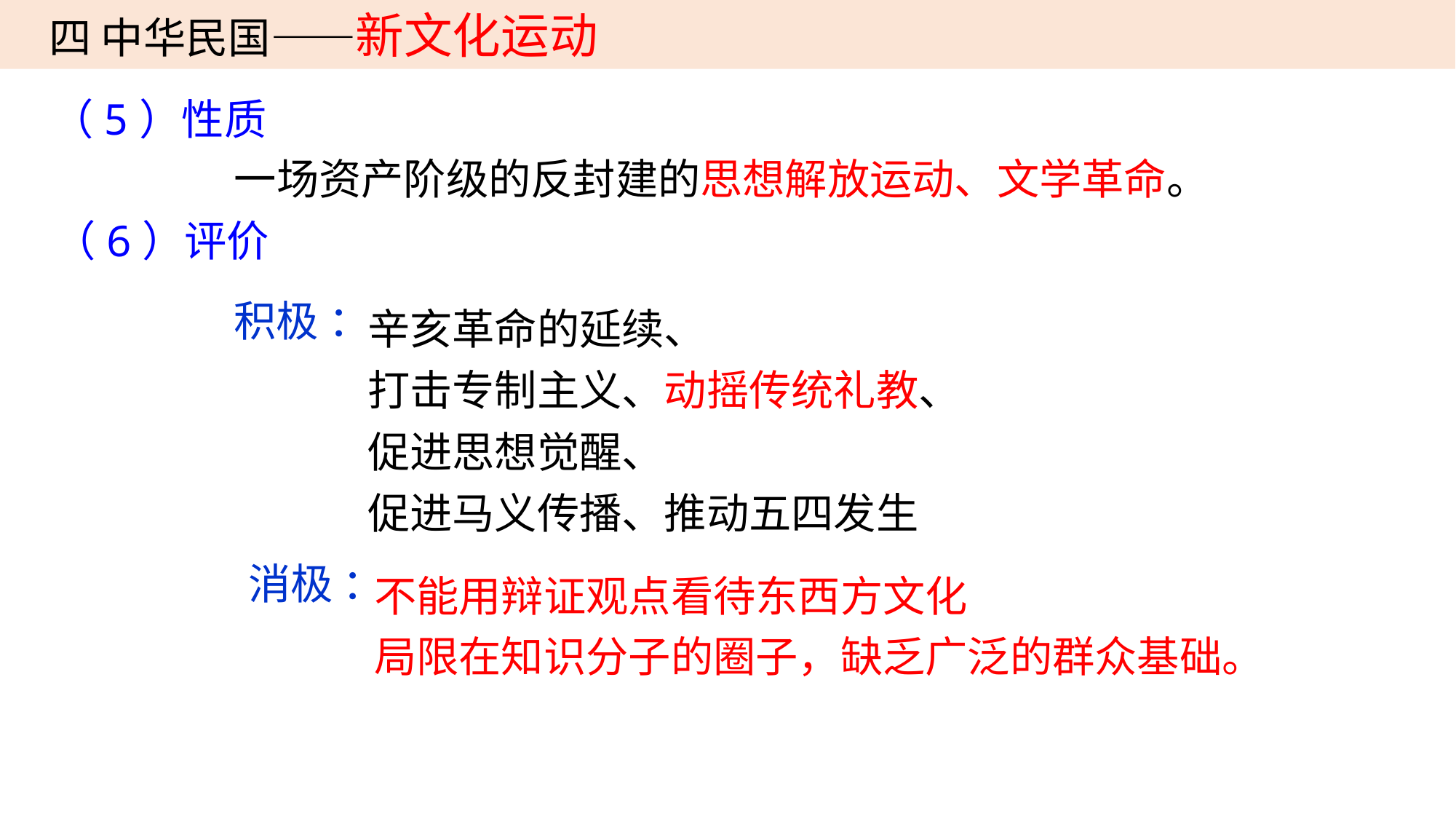

四 中华民国——新文化运动
（5）性质
一场资产阶级的反封建的思想解放运动、文学革命。
（6）评价
辛亥革命的延续、
打击专制主义、动摇传统礼教、
促进思想觉醒、
促进马义传播、推动五四发生
积极 ：
消极 ：
不能用辩证观点看待东西方文化
局限在知识分子的圈子，缺乏广泛的群众基础。